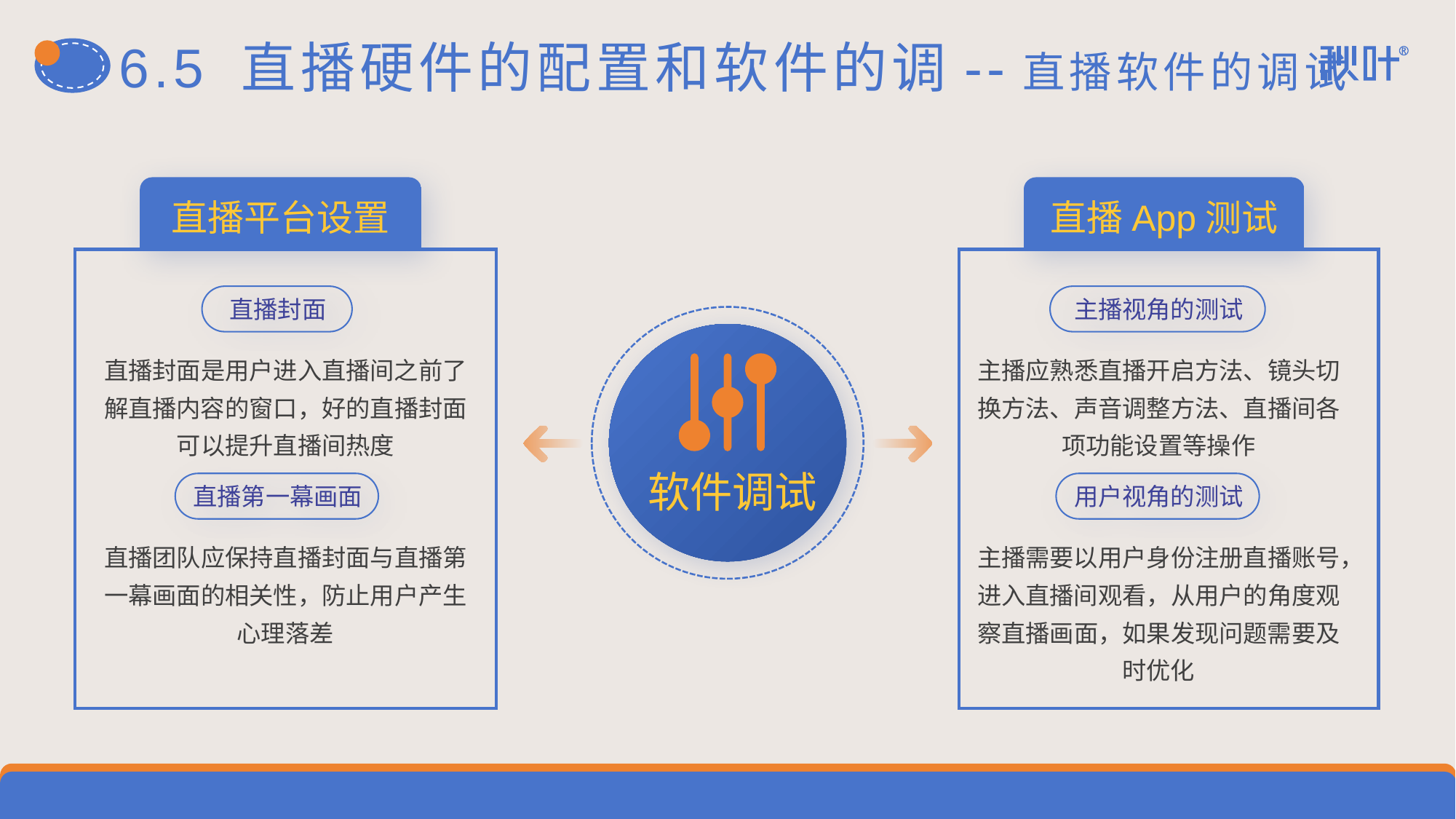

# 6.5 直播硬件的配置和软件的调--直播软件的调试
直播平台设置

直播封面

直播封面是用户进入直播间之前了解直播内容的窗口，好的直播封面可以提升直播间热度
直播第一幕画面

直播团队应保持直播封面与直播第一幕画面的相关性，防止用户产生心理落差
直播App测试

主播视角的测试

主播应熟悉直播开启方法、镜头切换方法、声音调整方法、直播间各项功能设置等操作
用户视角的测试

主播需要以用户身份注册直播账号，进入直播间观看，从用户的角度观察直播画面，如果发现问题需要及时优化

软件调试